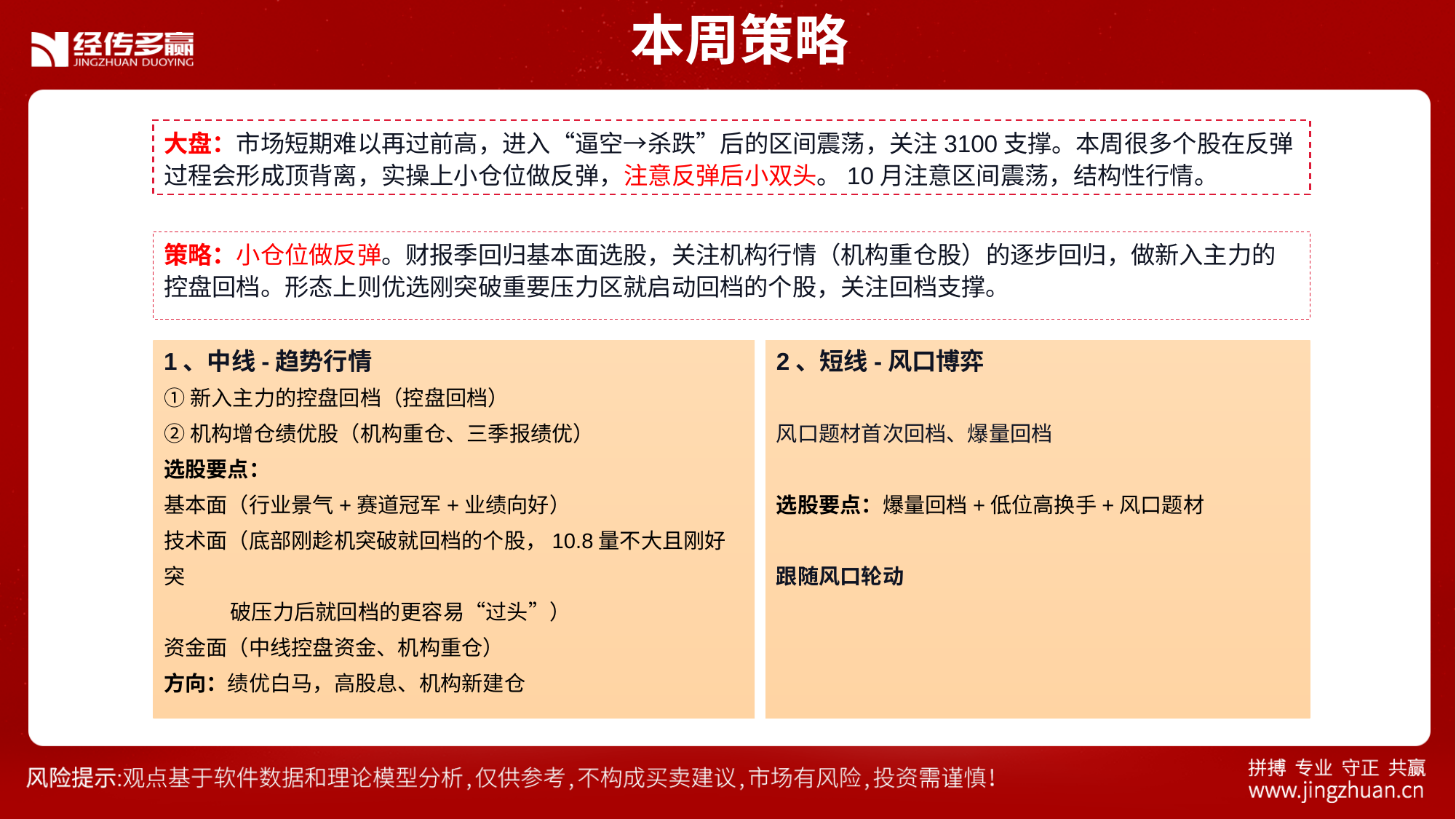

本周策略
大盘：市场短期难以再过前高，进入“逼空→杀跌”后的区间震荡，关注3100支撑。本周很多个股在反弹过程会形成顶背离，实操上小仓位做反弹，注意反弹后小双头。10月注意区间震荡，结构性行情。
策略：小仓位做反弹。财报季回归基本面选股，关注机构行情（机构重仓股）的逐步回归，做新入主力的控盘回档。形态上则优选刚突破重要压力区就启动回档的个股，关注回档支撑。
1、中线-趋势行情
①新入主力的控盘回档（控盘回档）
②机构增仓绩优股（机构重仓、三季报绩优）
选股要点：
基本面（行业景气+赛道冠军+业绩向好）
技术面（底部刚趁机突破就回档的个股，10.8量不大且刚好突
             破压力后就回档的更容易“过头”）
资金面（中线控盘资金、机构重仓）
方向：绩优白马，高股息、机构新建仓

2、短线-风口博弈

风口题材首次回档、爆量回档

选股要点：爆量回档+低位高换手+风口题材

跟随风口轮动